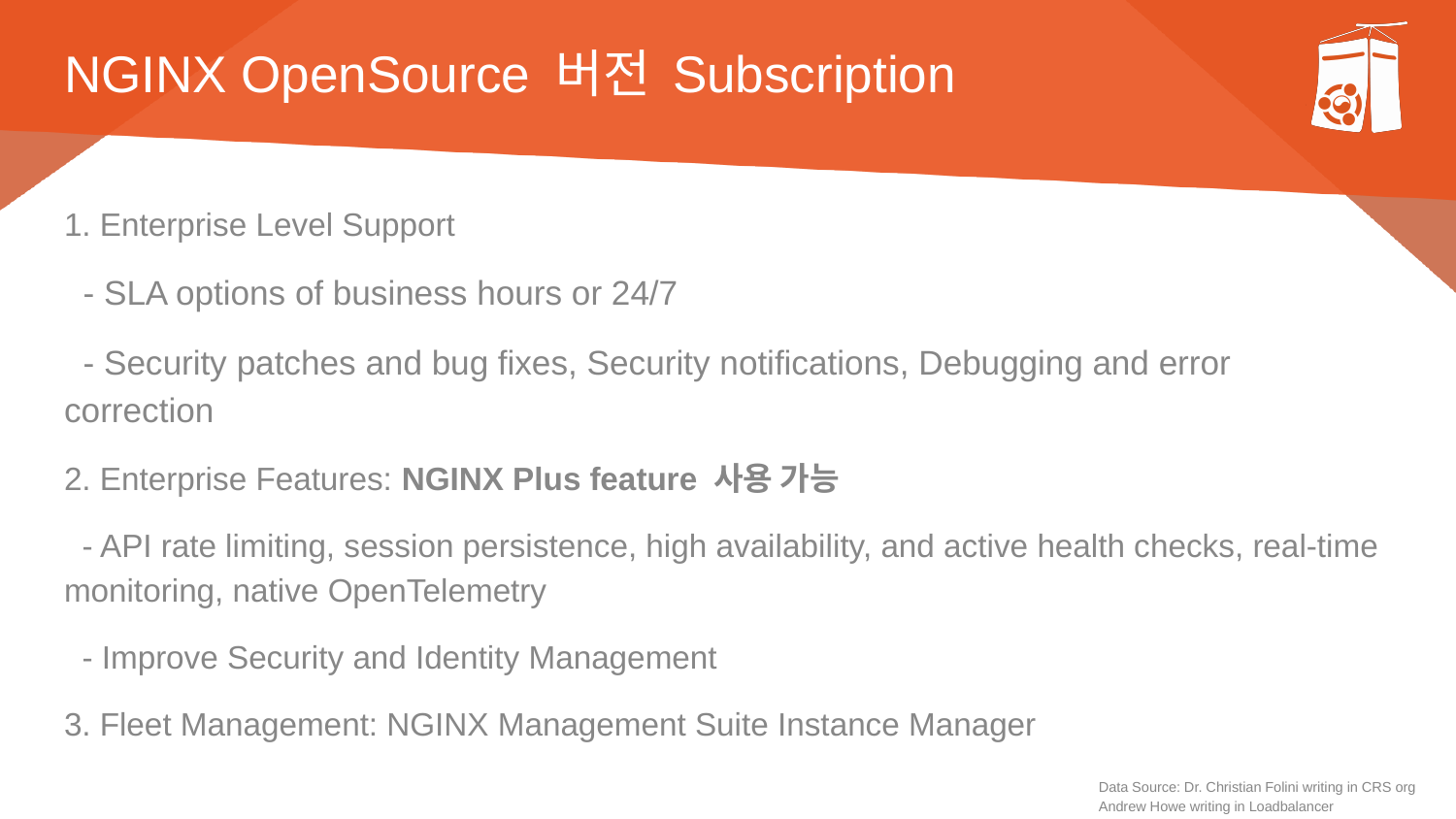

# NGINX OpenSource 버전 Subscription
1. Enterprise Level Support
  - SLA options of business hours or 24/7
  - Security patches and bug fixes, Security notifications, Debugging and error correction
2. Enterprise Features: NGINX Plus feature 사용 가능
  - API rate limiting, session persistence, high availability, and active health checks, real-time monitoring, native OpenTelemetry
  - Improve Security and Identity Management
3. Fleet Management: NGINX Management Suite Instance Manager
Data Source: Dr. Christian Folini writing in CRS org
Andrew Howe writing in Loadbalancer